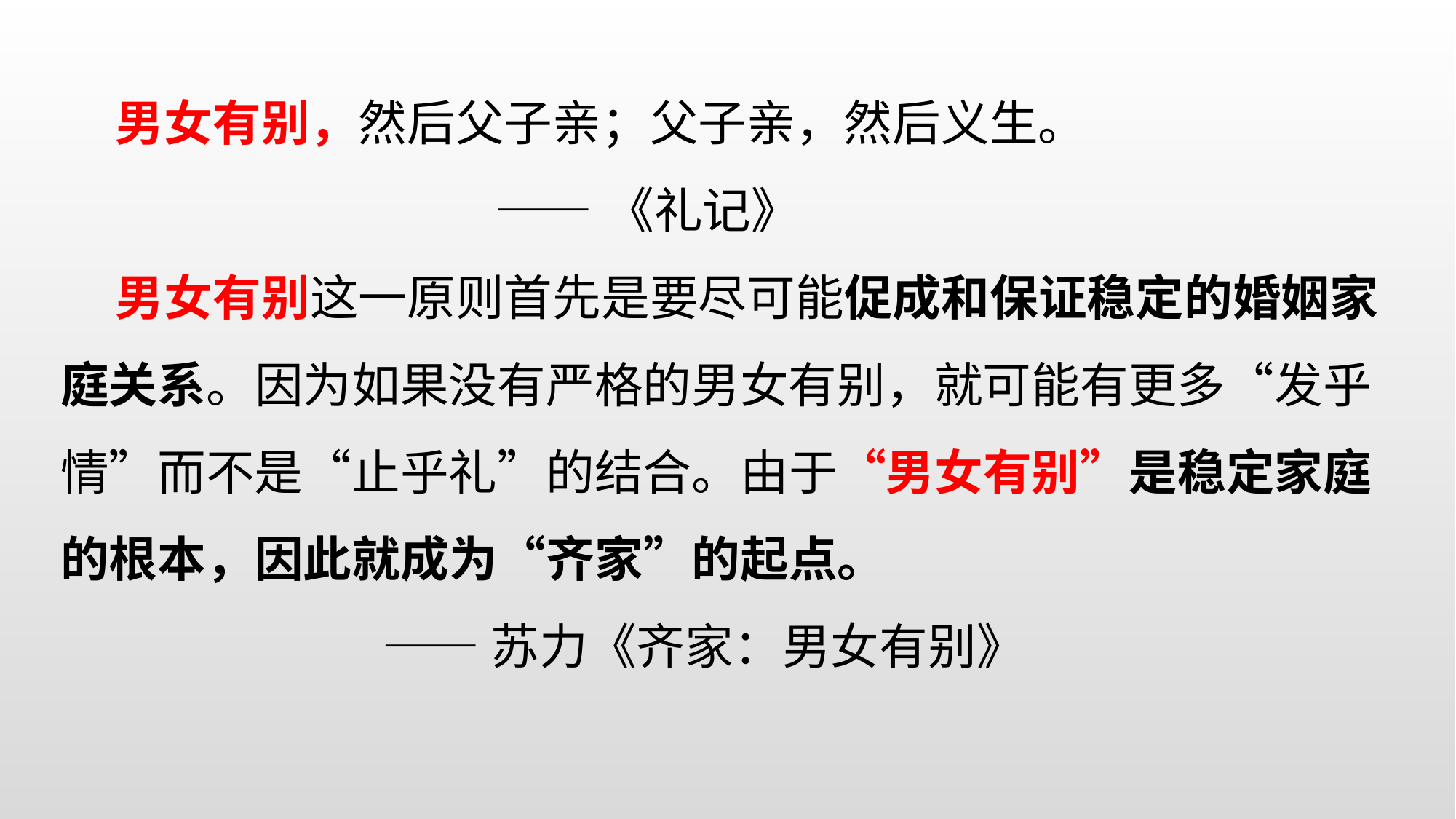

男女有别，然后父子亲；父子亲，然后义生。
                                        ——《礼记》
    男女有别这一原则首先是要尽可能促成和保证稳定的婚姻家庭关系。因为如果没有严格的男女有别，就可能有更多“发乎情”而不是“止乎礼”的结合。由于“男女有别”是稳定家庭的根本，因此就成为“齐家”的起点。
                             ——苏力《齐家：男女有别》